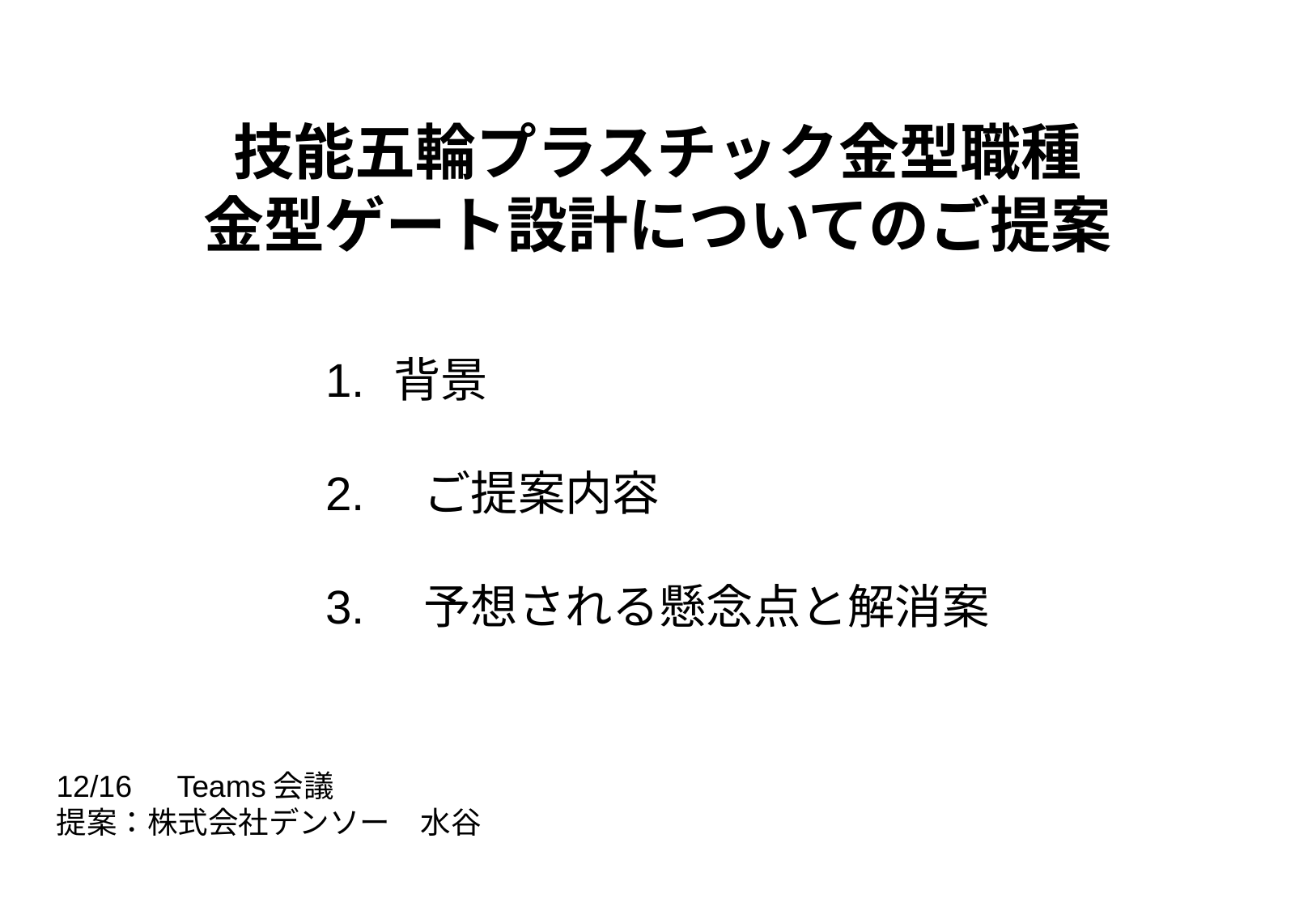

技能五輪プラスチック金型職種
金型ゲート設計についてのご提案
背景

2.　ご提案内容

3.　予想される懸念点と解消案
12/16　Teams会議
提案：株式会社デンソー　水谷